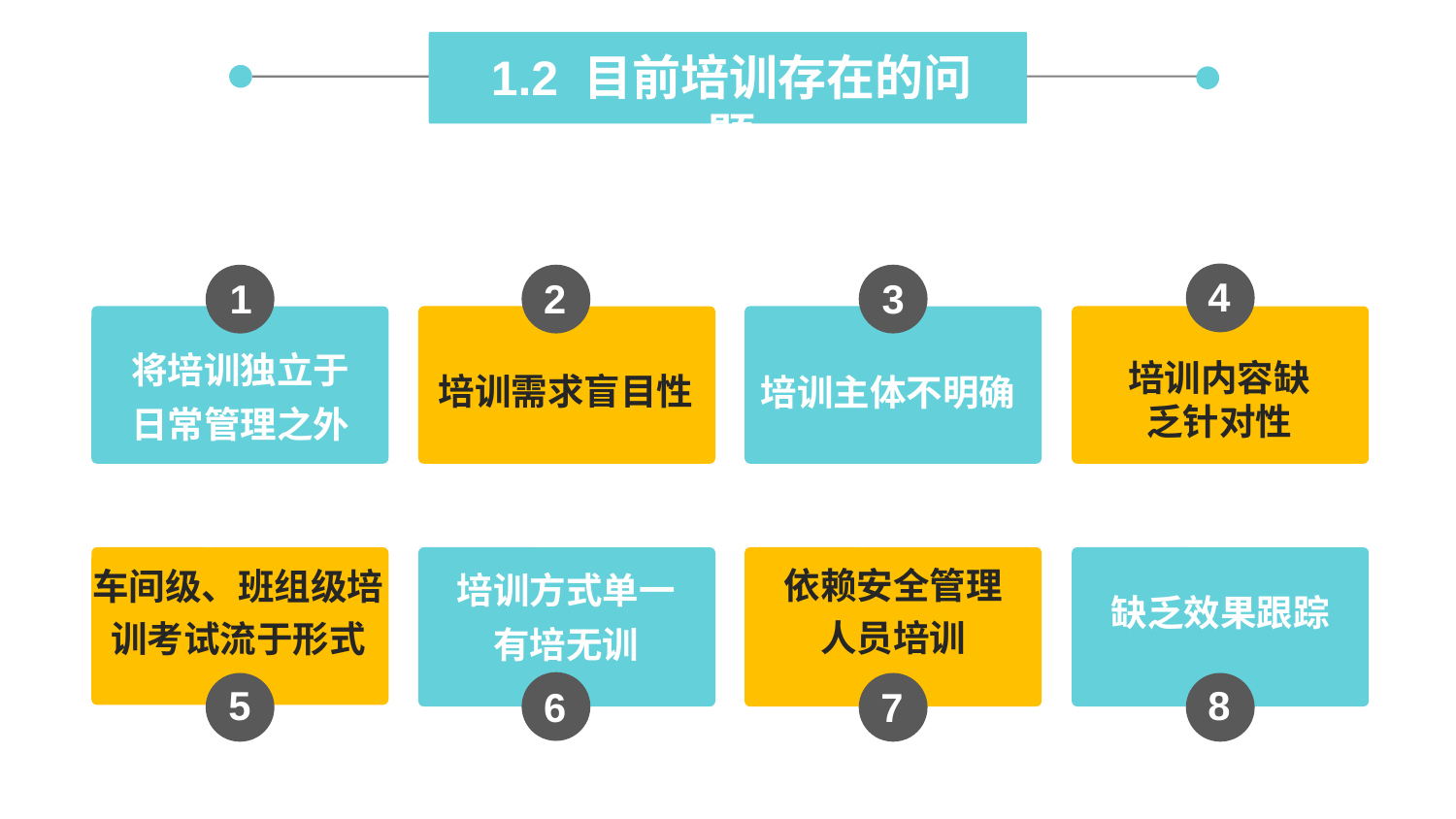

1.2 目前培训存在的问题

4

1
2
3

将培训独立于日常管理之外
培训内容缺乏针对性
培训主体不明确
培训需求盲目性
车间级、班组级培训考试流于形式
培训方式单一
有培无训
依赖安全管理人员培训

缺乏效果跟踪

5

8
6
7